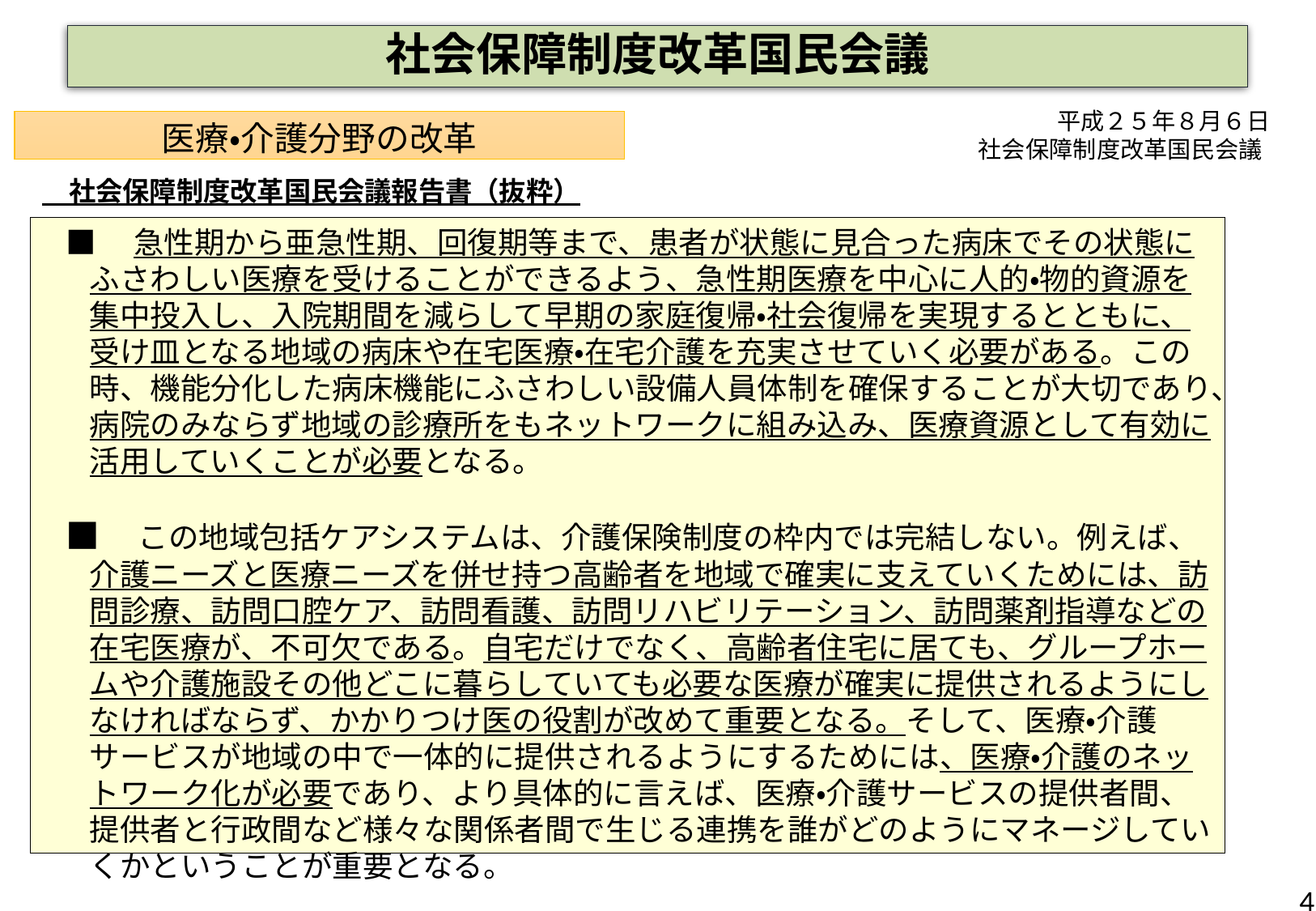

社会保障制度改革国民会議
平成２５年８月６日
社会保障制度改革国民会議
医療・介護分野の改革
　社会保障制度改革国民会議報告書（抜粋）
■　急性期から亜急性期、回復期等まで、患者が状態に見合った病床でその状態にふさわしい医療を受けることができるよう、急性期医療を中心に人的・物的資源を集中投入し、入院期間を減らして早期の家庭復帰・社会復帰を実現するとともに、受け皿となる地域の病床や在宅医療・在宅介護を充実させていく必要がある。この時、機能分化した病床機能にふさわしい設備人員体制を確保することが大切であり、病院のみならず地域の診療所をもネットワークに組み込み、医療資源として有効に活用していくことが必要となる。

■　この地域包括ケアシステムは、介護保険制度の枠内では完結しない。例えば、介護ニーズと医療ニーズを併せ持つ高齢者を地域で確実に支えていくためには、訪問診療、訪問口腔ケア、訪問看護、訪問リハビリテーション、訪問薬剤指導などの在宅医療が、不可欠である。自宅だけでなく、高齢者住宅に居ても、グループホームや介護施設その他どこに暮らしていても必要な医療が確実に提供されるようにしなければならず、かかりつけ医の役割が改めて重要となる。そして、医療・介護サービスが地域の中で一体的に提供されるようにするためには、医療・介護のネットワーク化が必要であり、より具体的に言えば、医療・介護サービスの提供者間、提供者と行政間など様々な関係者間で生じる連携を誰がどのようにマネージしていくかということが重要となる。

4